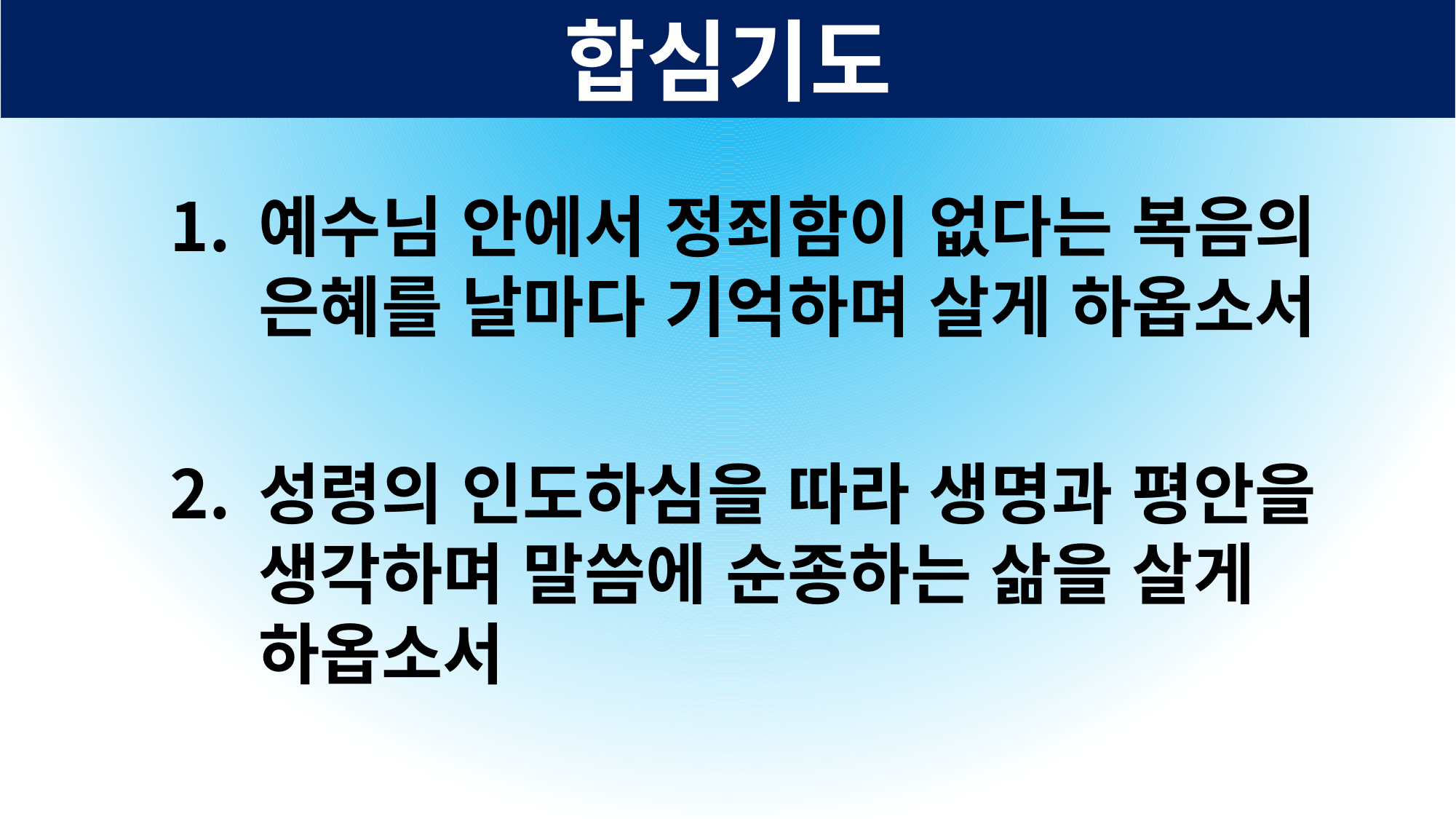

합심기도
예수님 안에서 정죄함이 없다는 복음의 은혜를 날마다 기억하며 살게 하옵소서

성령의 인도하심을 따라 생명과 평안을 생각하며 말씀에 순종하는 삶을 살게 하옵소서